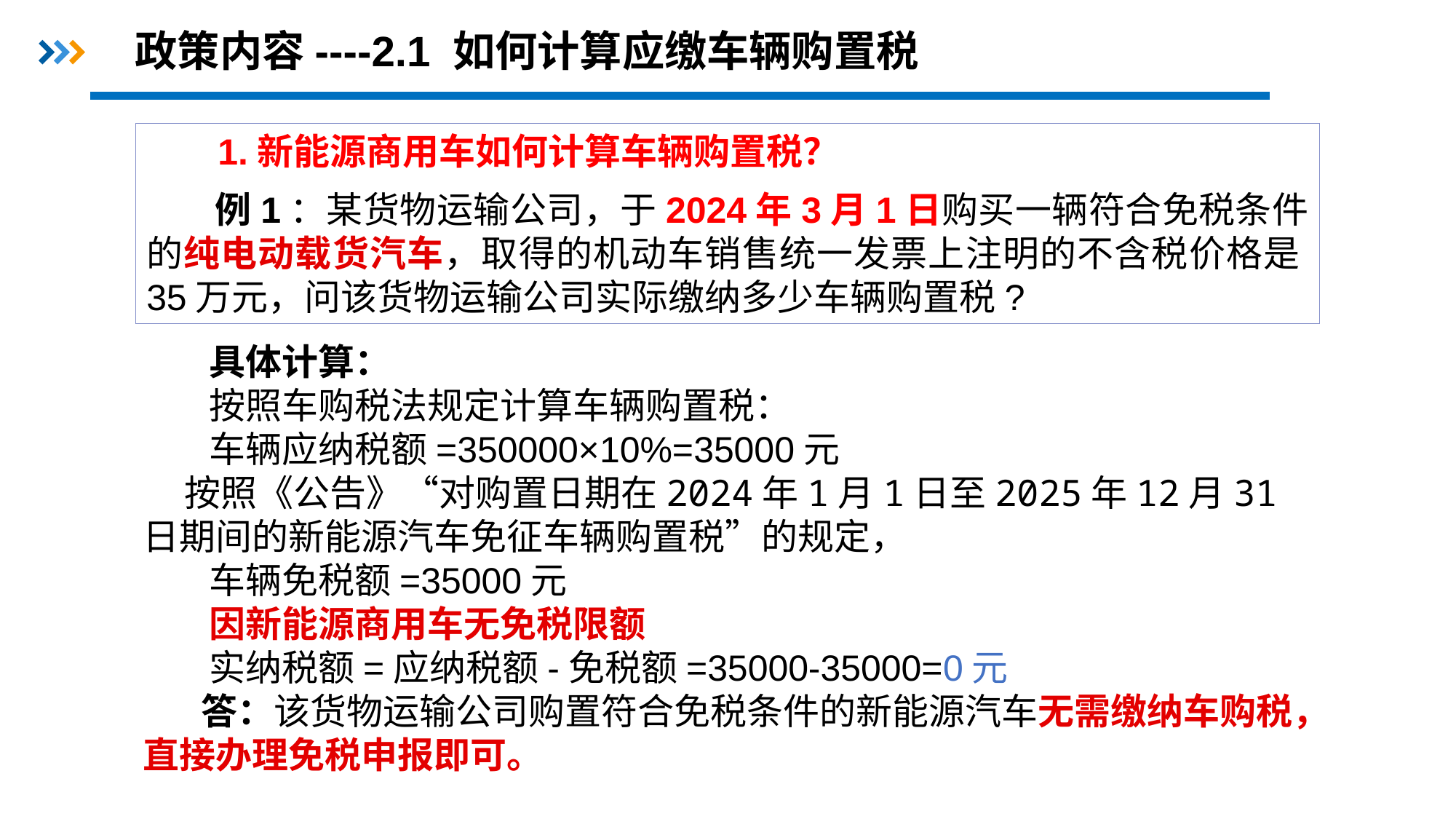

政策内容----2.1 如何计算应缴车辆购置税
       1.新能源商用车如何计算车辆购置税？

       例1：某货物运输公司，于2024年3月1日购买一辆符合免税条件的纯电动载货汽车，取得的机动车销售统一发票上注明的不含税价格是35万元，问该货物运输公司实际缴纳多少车辆购置税?
       具体计算：
       按照车购税法规定计算车辆购置税：
       车辆应纳税额=350000×10%=35000元
    按照《公告》“对购置日期在2024年1月1日至2025年12月31日期间的新能源汽车免征车辆购置税”的规定，
       车辆免税额=35000元
       因新能源商用车无免税限额
       实纳税额=应纳税额-免税额=35000-35000=0元
      答：该货物运输公司购置符合免税条件的新能源汽车无需缴纳车购税，直接办理免税申报即可。